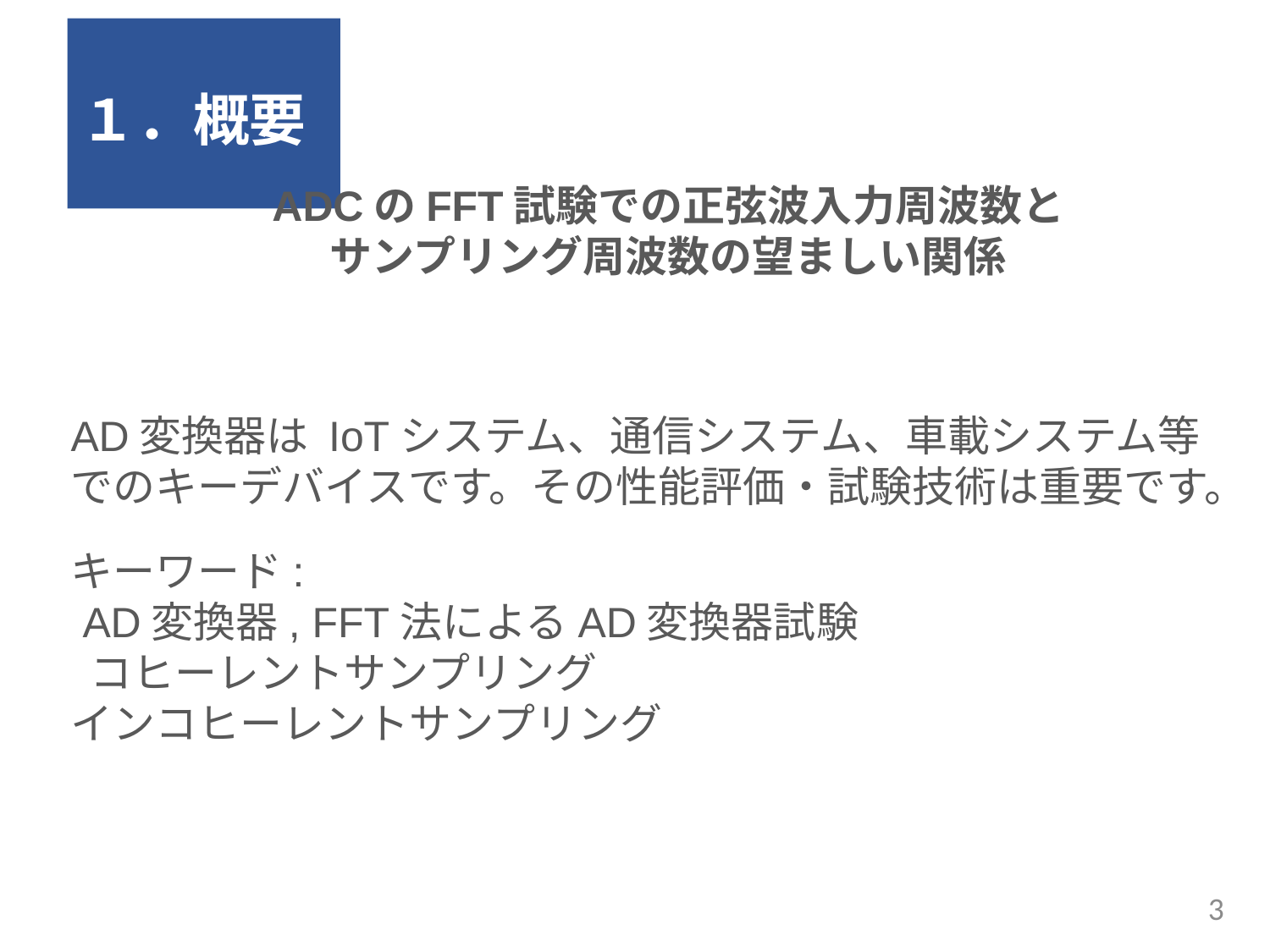

# １．概要
ADCのFFT試験での正弦波入力周波数と
サンプリング周波数の望ましい関係

AD変換器は IoTシステム、通信システム、車載システム等
でのキーデバイスです。その性能評価・試験技術は重要です。

キーワード:
 AD変換器, FFT法によるAD変換器試験
 コヒーレントサンプリング
インコヒーレントサンプリング
3